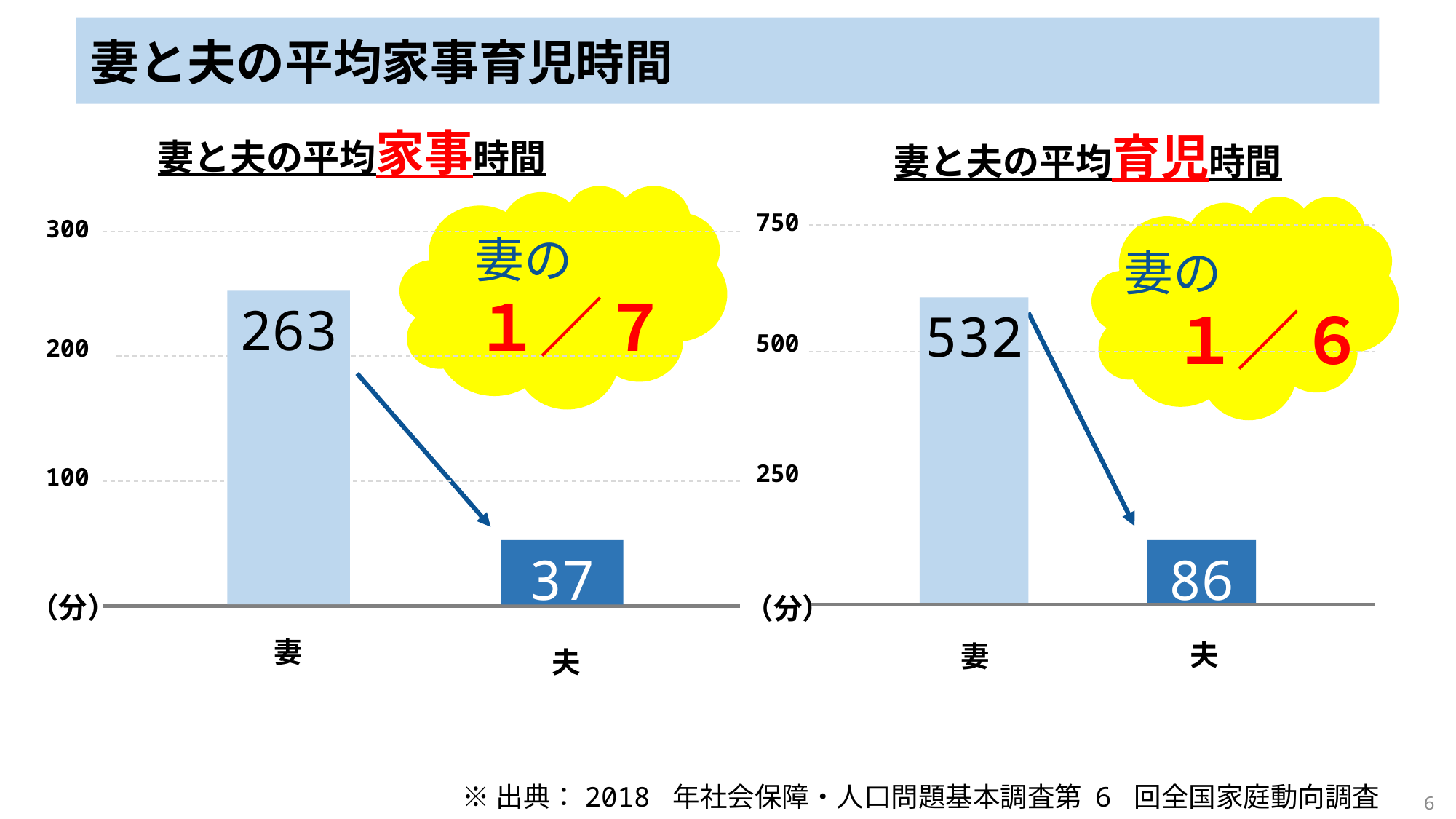

妻と夫の平均家事育児時間
妻と夫の平均家事時間
妻と夫の平均育児時間

750
妻の
　１／６
532
500
250
夫
妻

300
妻の
１／７
263
200
100
37
夫
妻
86
（分）
（分）
※出典：2018 年社会保障・人口問題基本調査第 6 回全国家庭動向調査
6